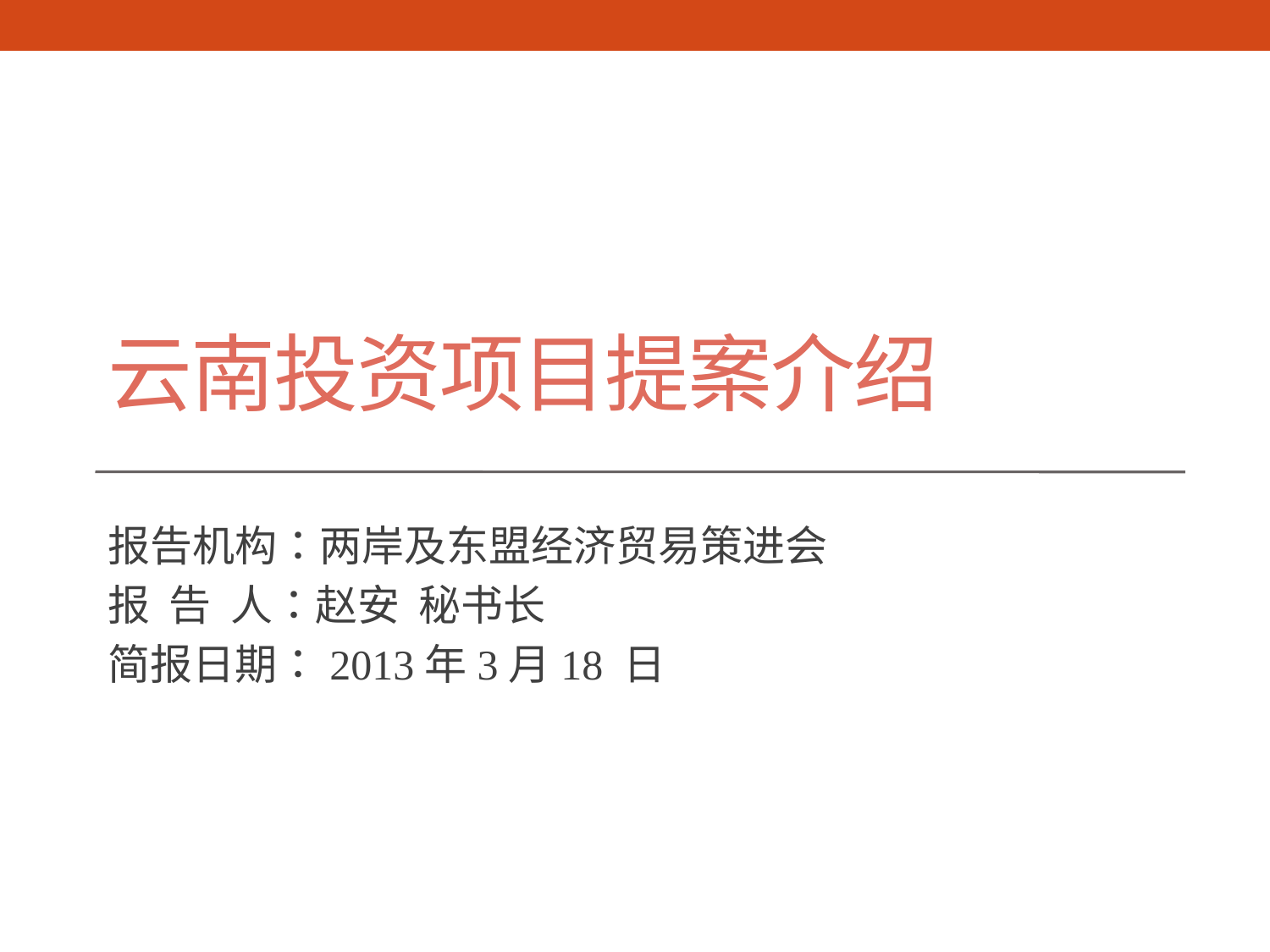

# 云南投资项目提案介绍
报告机构：两岸及东盟经济贸易策进会
报  告  人：赵安  秘书长
简报日期：2013年3月18 日